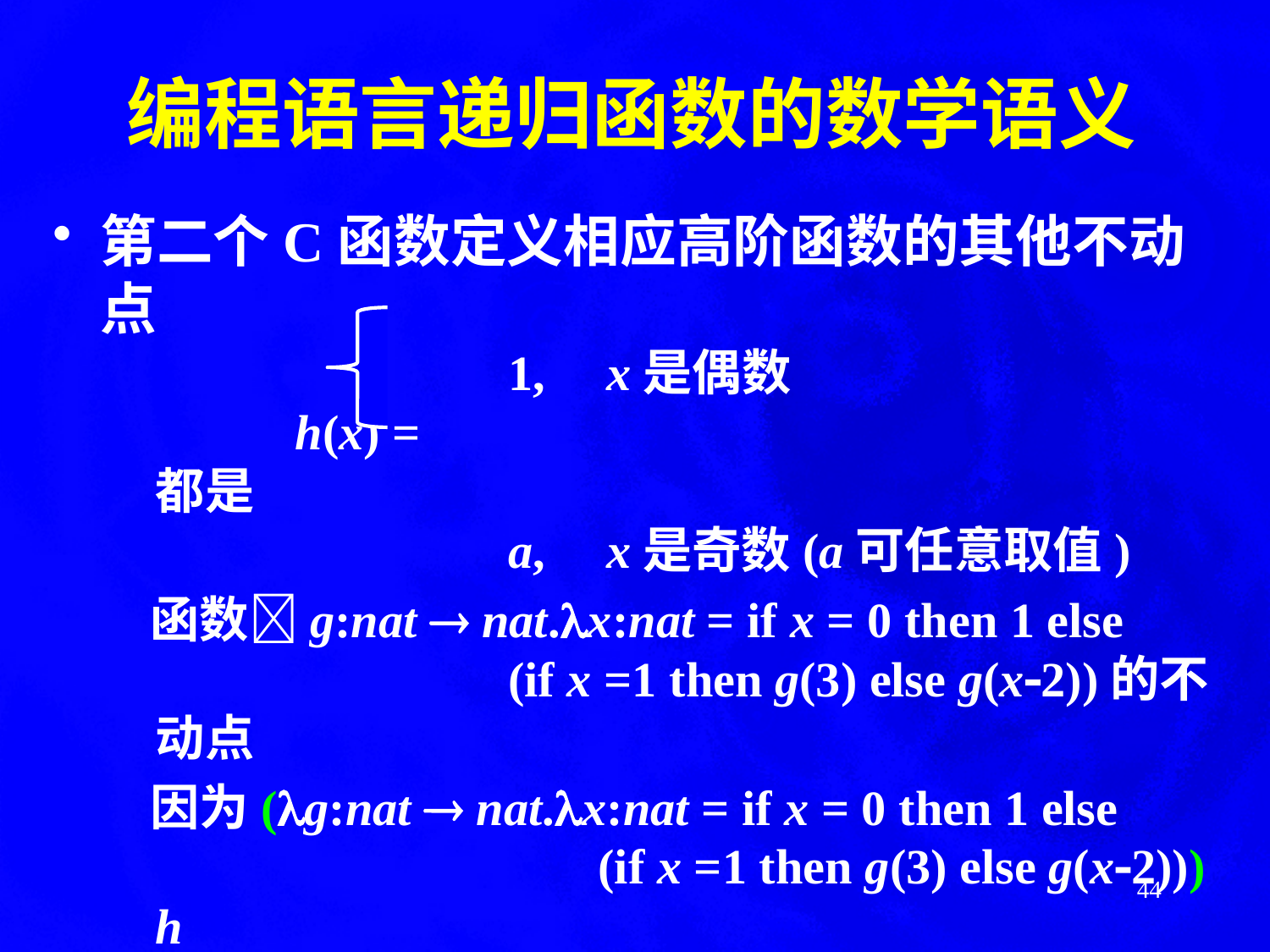

# 编程语言递归函数的数学语义
第二个C函数定义相应高阶函数的其他不动点
			        1,     x是偶数
		 h(x) = 						  都是
			        a,     x是奇数(a可任意取值)
  函数λg:nat → nat.λx:nat = if x = 0 then 1 else
			        (if x =1 then g(3) else g(x−2))的不动点
  因为(λg:nat → nat.λx:nat = if x = 0 then 1 else
			        	     (if x =1 then g(3) else g(x−2))) h
		  = λx:nat = if x = 0 then 1 else
			        	     (if x =1 then h(3) else h(x−2))
		  所得的这个函数就是函数h

44